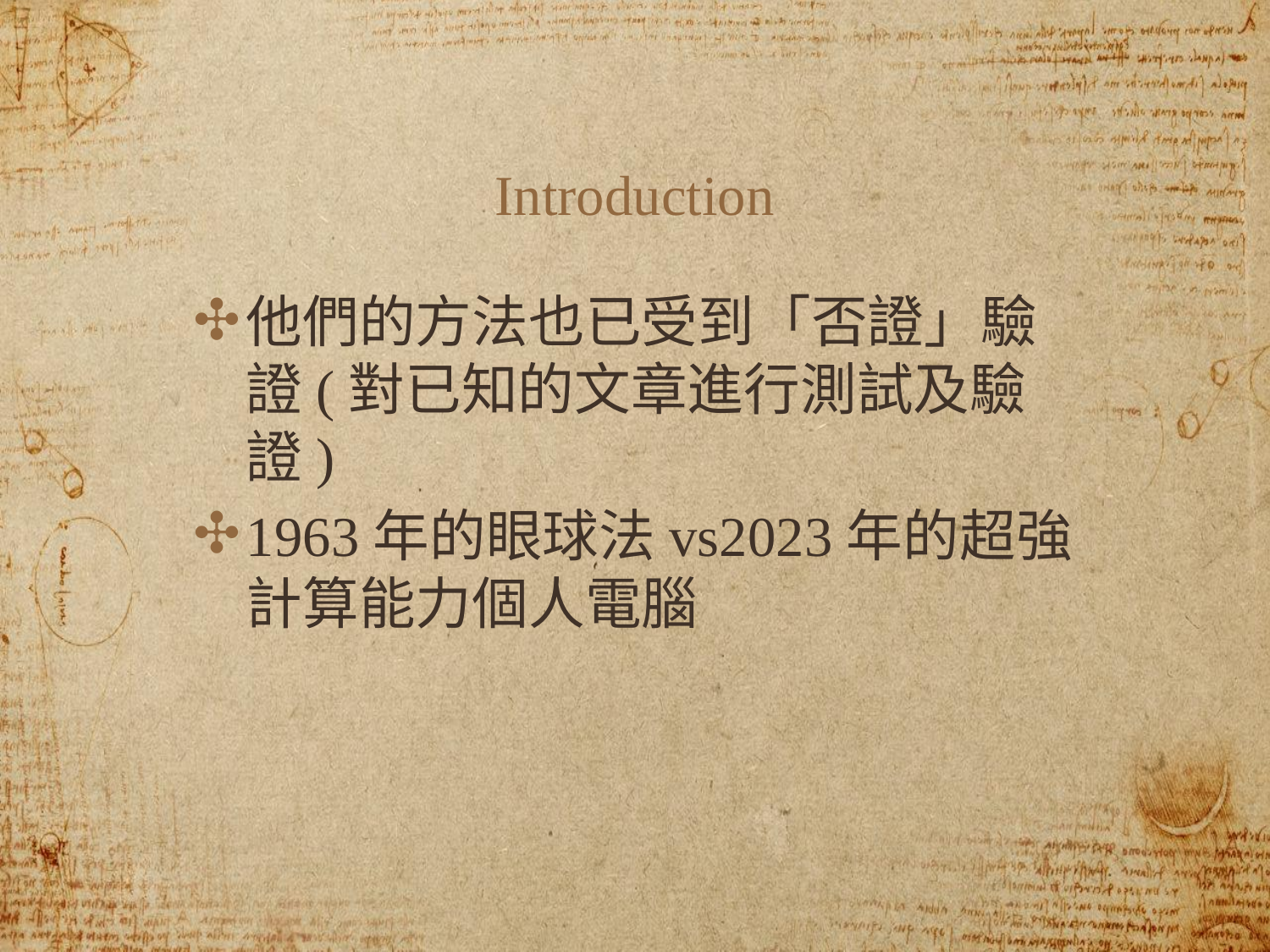

# Introduction
他們的方法也已受到「否證」驗證(對已知的文章進行測試及驗證)
1963年的眼球法vs2023年的超強計算能力個人電腦